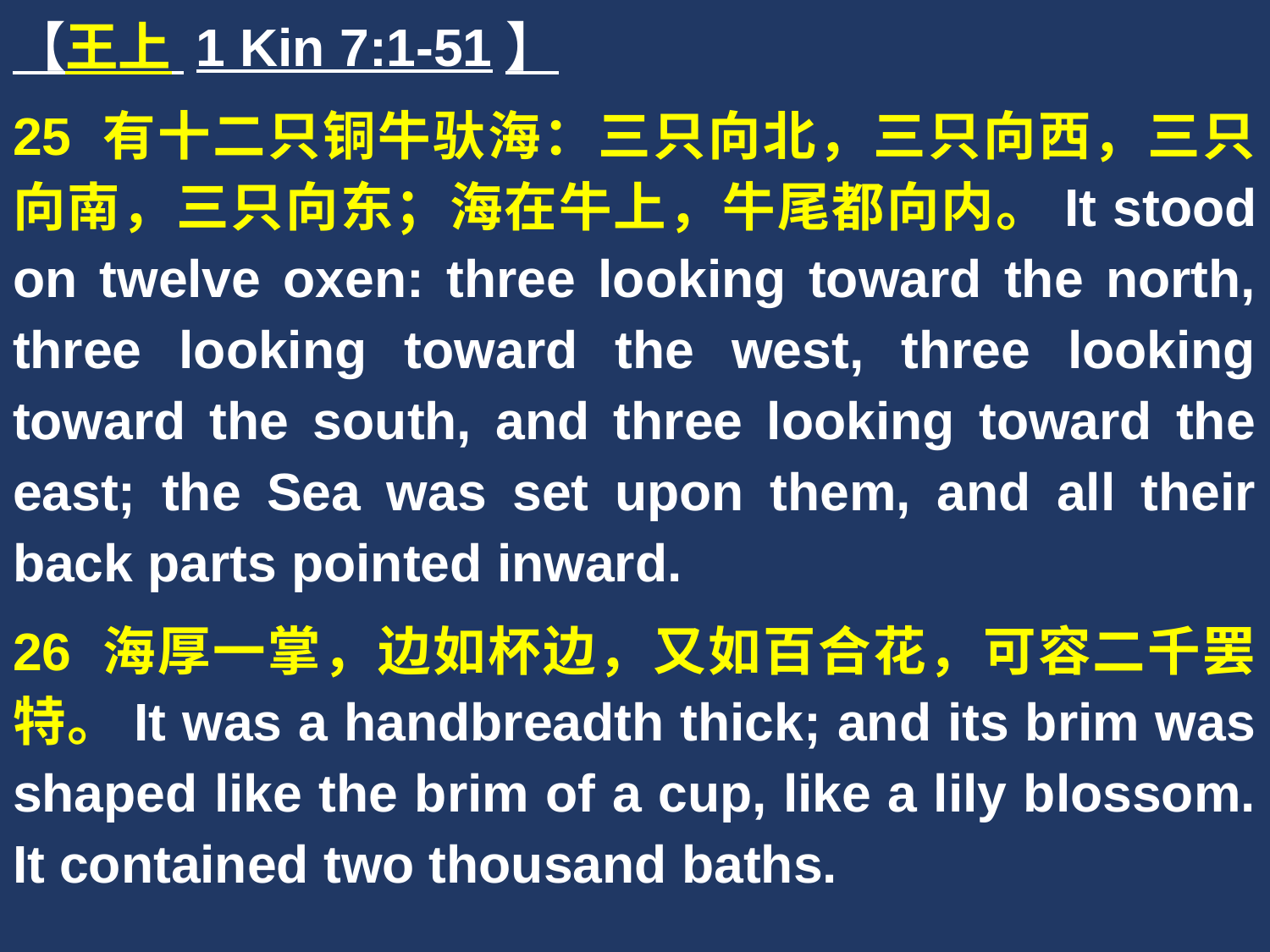

【王上 1 Kin 7:1-51】
25 有十二只铜牛驮海：三只向北，三只向西，三只向南，三只向东；海在牛上，牛尾都向内。It stood on twelve oxen: three looking toward the north, three looking toward the west, three looking toward the south, and three looking toward the east; the Sea was set upon them, and all their back parts pointed inward.
26 海厚一掌，边如杯边，又如百合花，可容二千罢特。It was a handbreadth thick; and its brim was shaped like the brim of a cup, like a lily blossom. It contained two thousand baths.